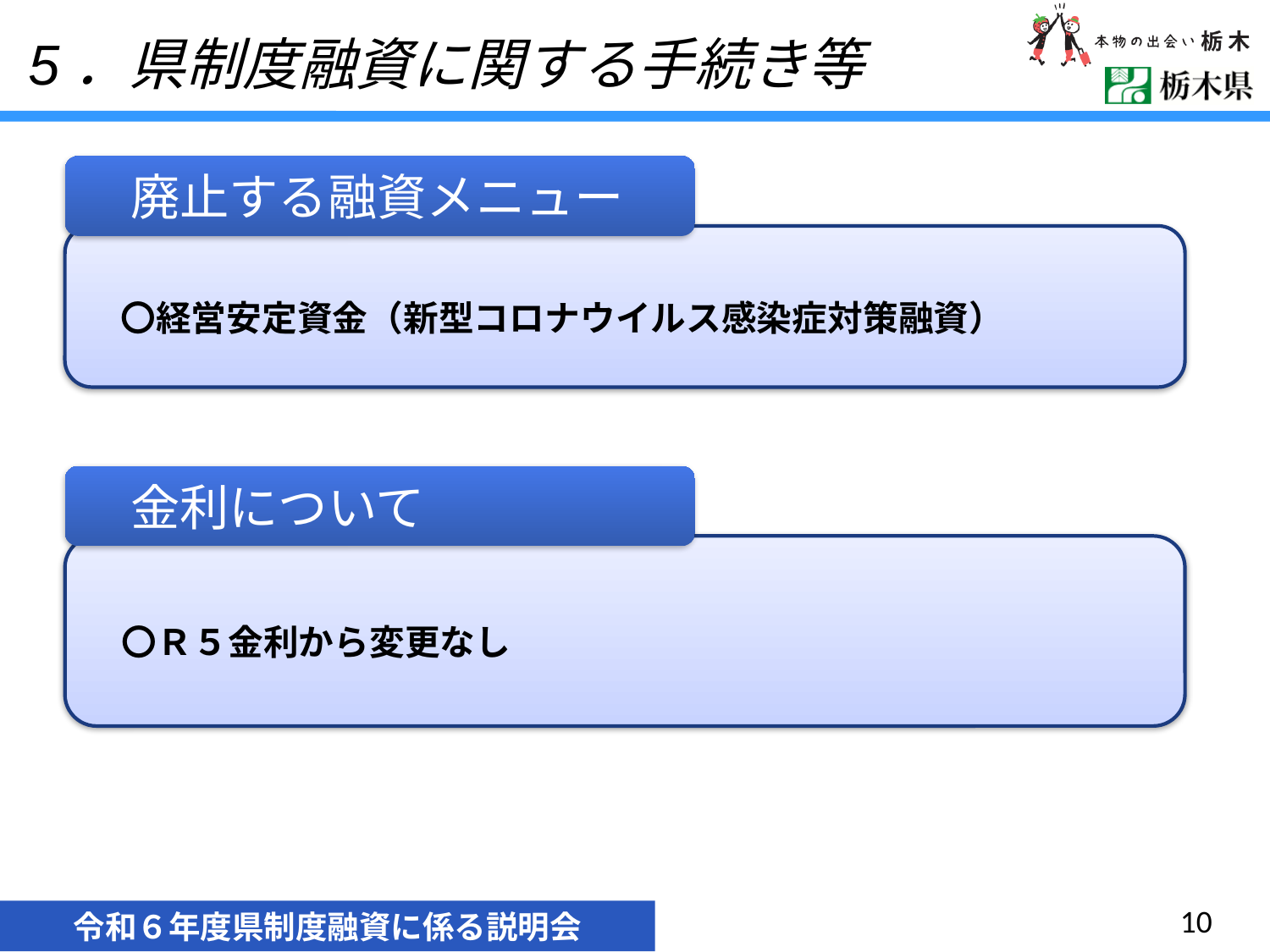

5．県制度融資に関する手続き等

　廃止する融資メニュー
　〇経営安定資金（新型コロナウイルス感染症対策融資）
　金利について
　〇Ｒ５金利から変更なし
10